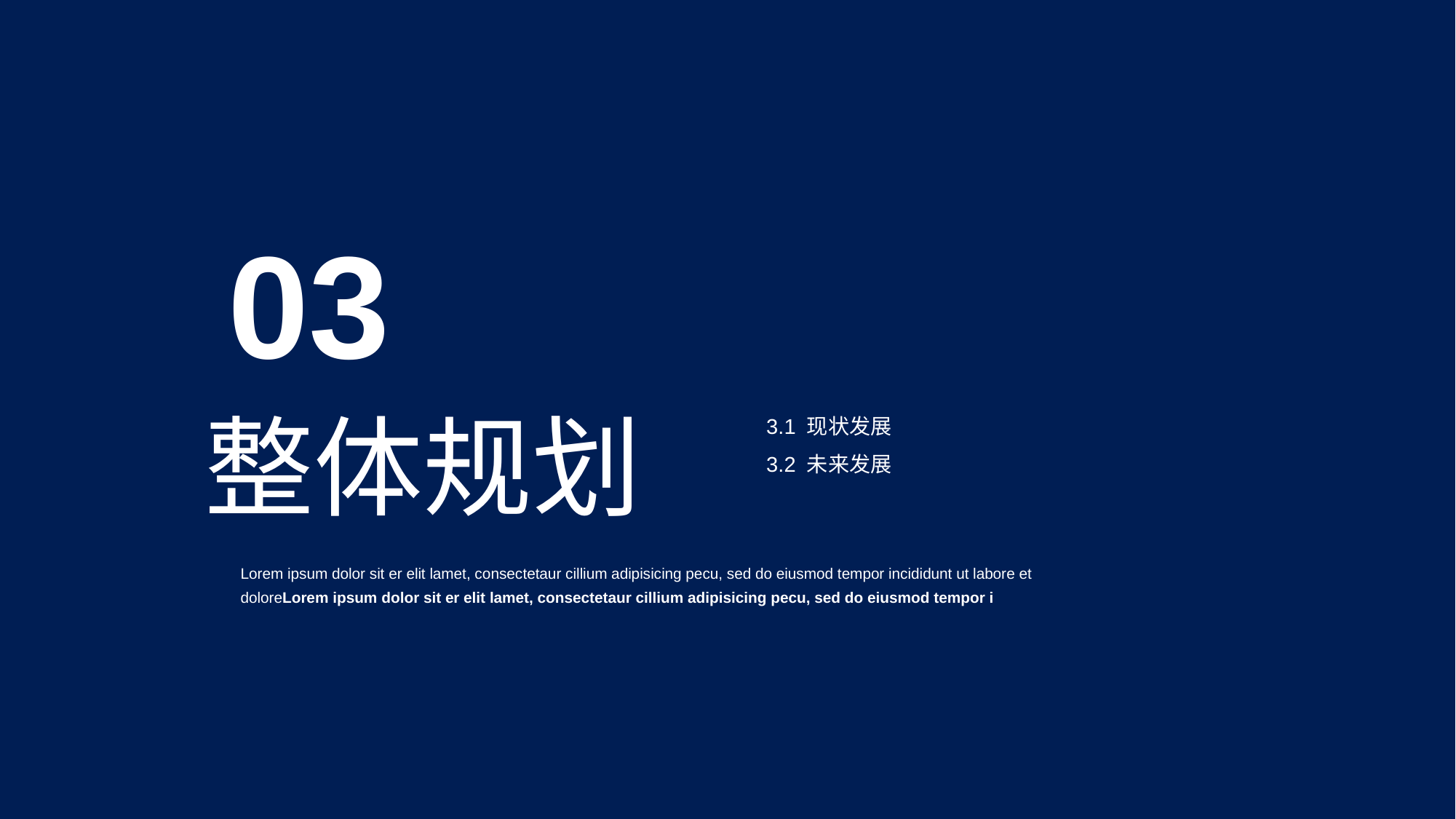

03
整体规划
Lorem ipsum dolor sit er elit lamet, consectetaur cillium adipisicing pecu, sed do eiusmod tempor incididunt ut labore et doloreLorem ipsum dolor sit er elit lamet, consectetaur cillium adipisicing pecu, sed do eiusmod tempor i
3.1 现状发展
3.2 未来发展